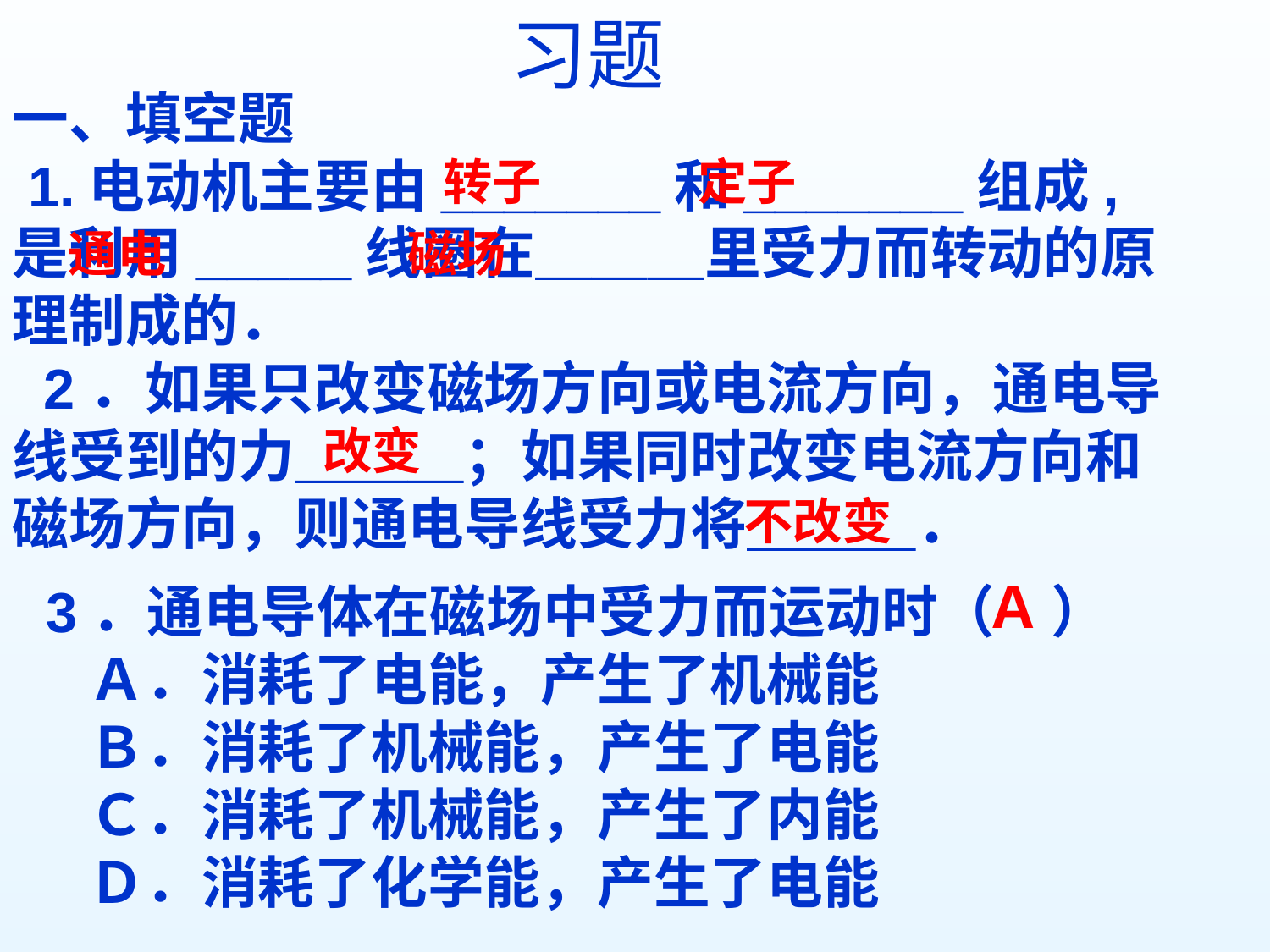

习题
一、填空题
 1.电动机主要由_______和_______组成,是利用_____线圈在＿＿＿里受力而转动的原理制成的．
  2．如果只改变磁场方向或电流方向，通电导线受到的力＿＿＿；如果同时改变电流方向和磁场方向，则通电导线受力将＿＿＿．

转子
定子
通电
磁场
改变
不改变
Ａ
 3．通电导体在磁场中受力而运动时（　）
　Ａ．消耗了电能，产生了机械能
　Ｂ．消耗了机械能，产生了电能
　Ｃ．消耗了机械能，产生了内能
　Ｄ．消耗了化学能，产生了电能